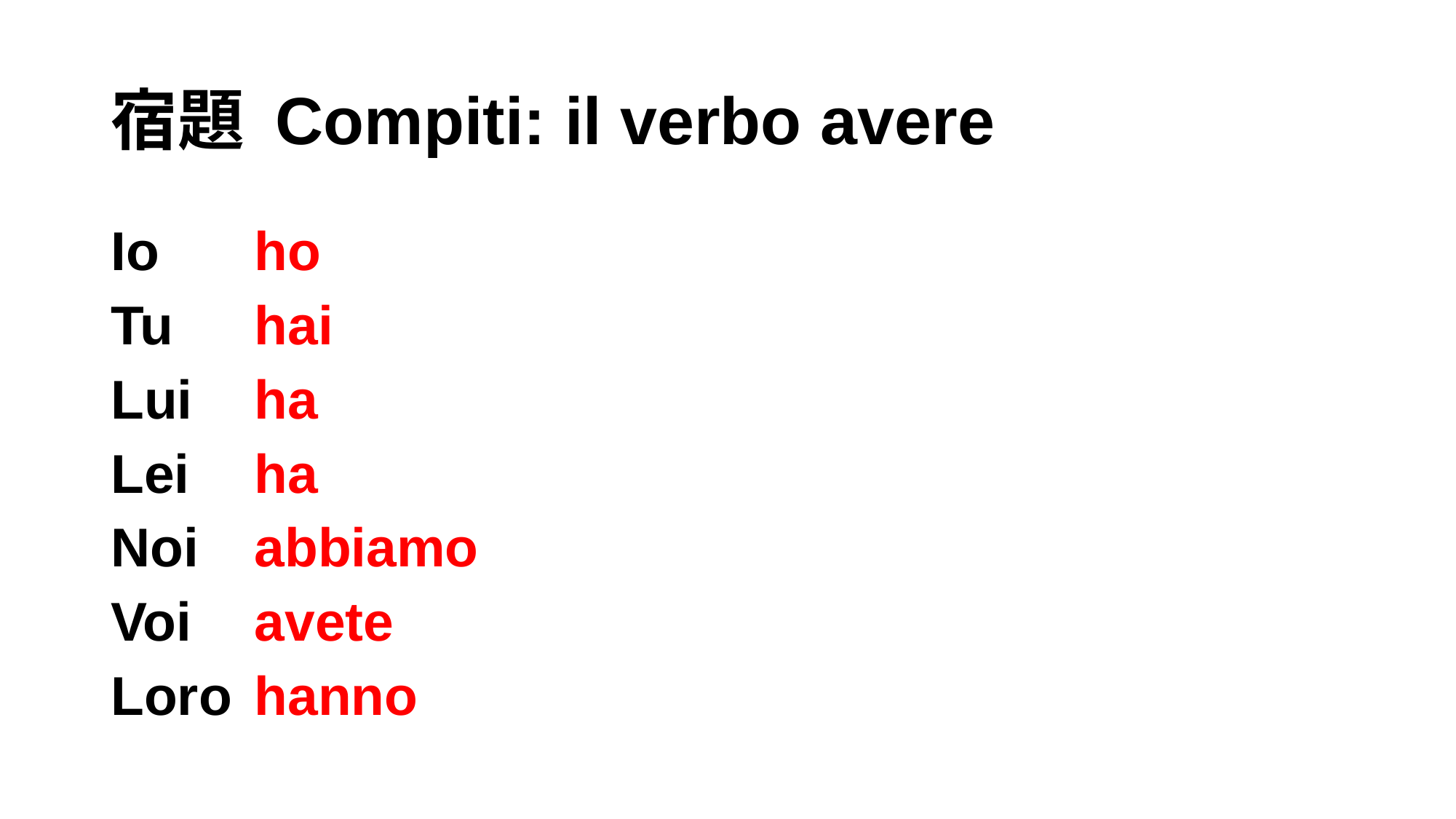

# 宿題 Compiti: il verbo avere
Io
Tu
Lui
Lei
Noi
Voi
Loro
ho
hai
ha
ha
abbiamo
avete
hanno